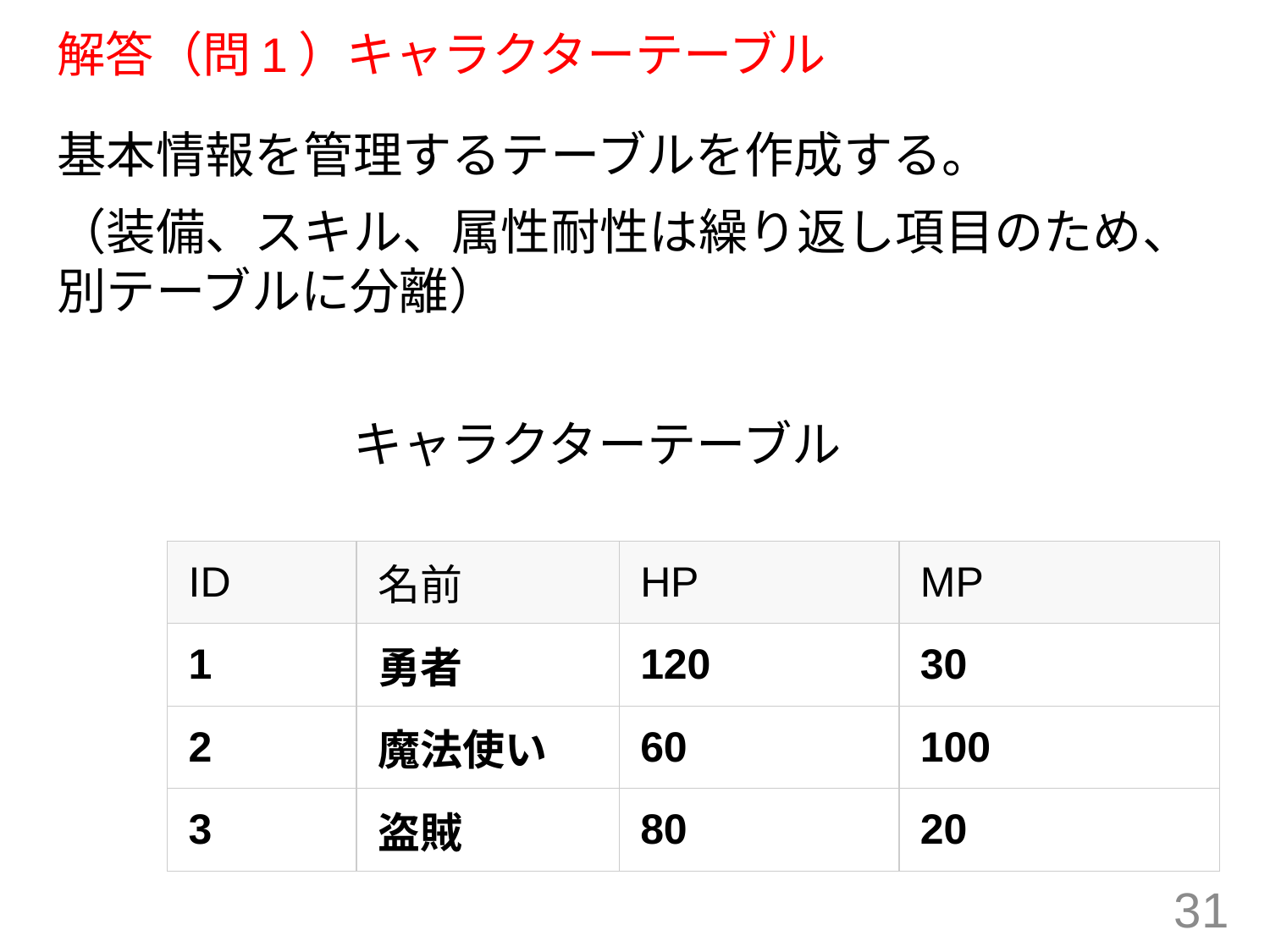

# 解答（問1）キャラクターテーブル
基本情報を管理するテーブルを作成する。
（装備、スキル、属性耐性は繰り返し項目のため、別テーブルに分離）

　　　　　　キャラクターテーブル

| ID | 名前 | HP | MP |
| --- | --- | --- | --- |
| 1 | 勇者 | 120 | 30 |
| 2 | 魔法使い | 60 | 100 |
| 3 | 盗賊 | 80 | 20 |
31